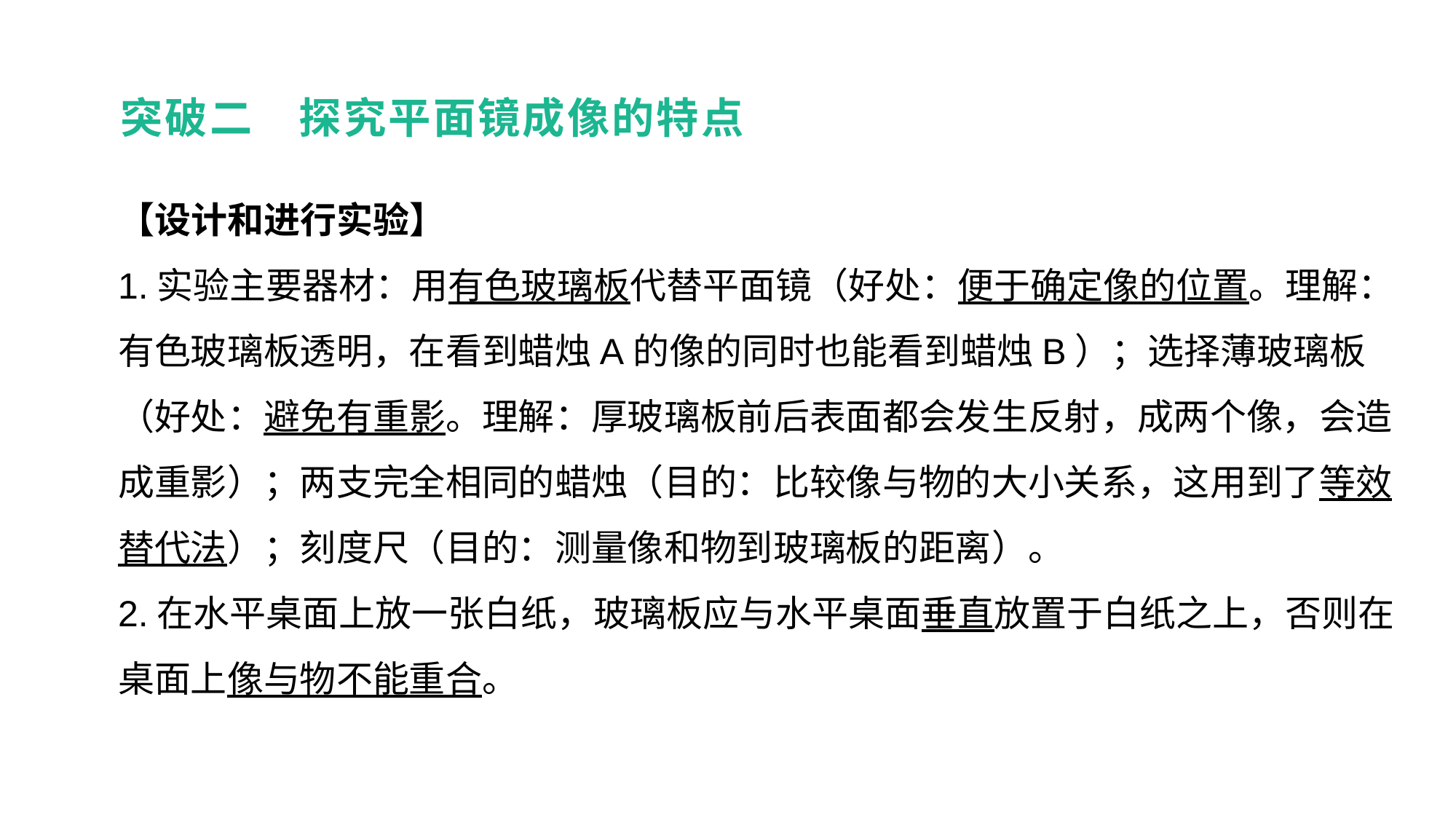

突破二　探究平面镜成像的特点
【设计和进行实验】
1.实验主要器材：用有色玻璃板代替平面镜（好处：便于确定像的位置。理解：有色玻璃板透明，在看到蜡烛A的像的同时也能看到蜡烛B）；选择薄玻璃板（好处：避免有重影。理解：厚玻璃板前后表面都会发生反射，成两个像，会造成重影）；两支完全相同的蜡烛（目的：比较像与物的大小关系，这用到了等效替代法）；刻度尺（目的：测量像和物到玻璃板的距离）。
2.在水平桌面上放一张白纸，玻璃板应与水平桌面垂直放置于白纸之上，否则在桌面上像与物不能重合。
实验突破 素养提升